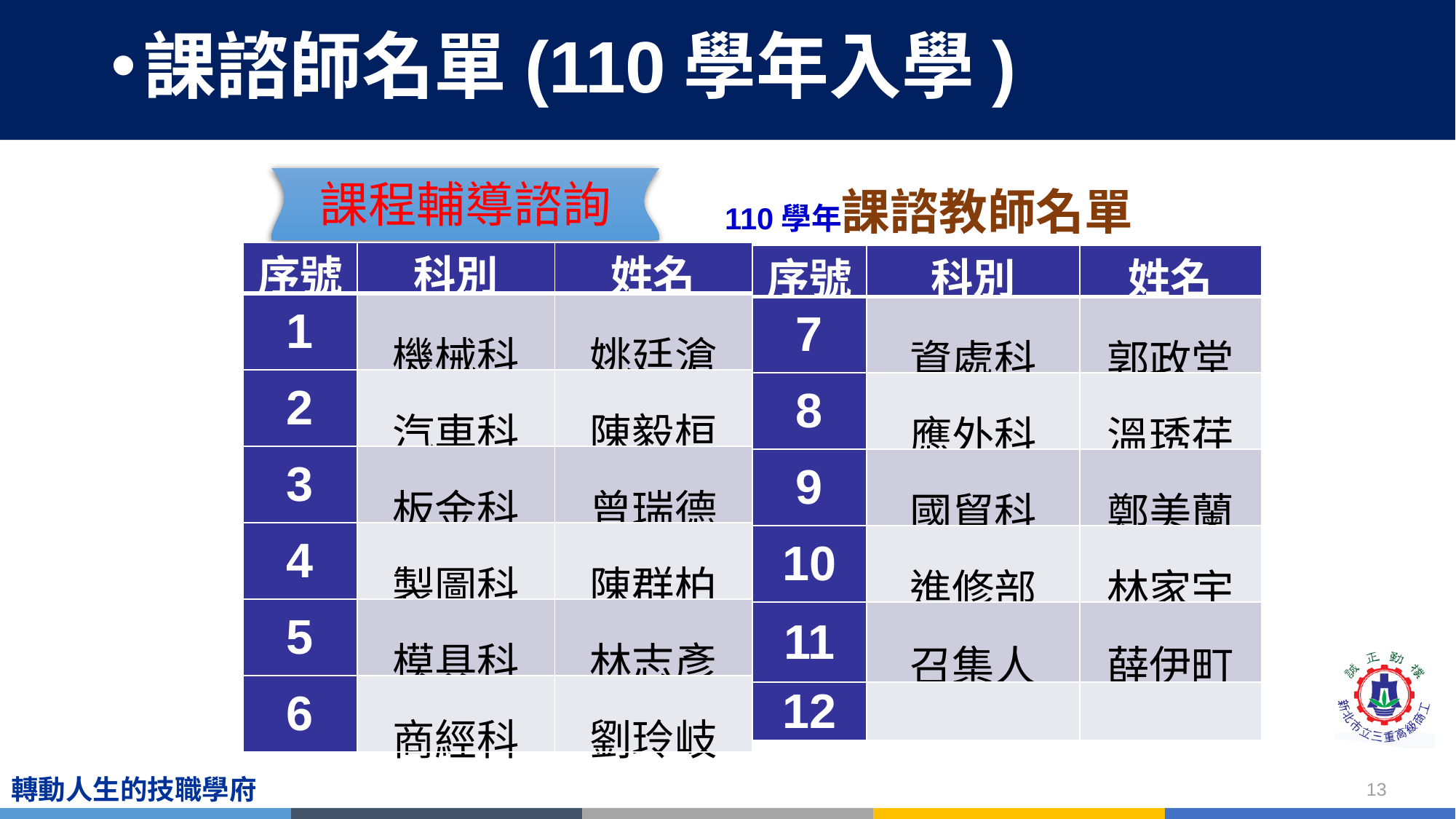

# 課諮師名單(110學年入學)

課程輔導諮詢
110學年課諮教師名單
| 序號 | 科別 | 姓名 |
| --- | --- | --- |
| 1 | 機械科 | 姚廷滄 |
| 2 | 汽車科 | 陳毅桓 |
| 3 | 板金科 | 曾瑞德 |
| 4 | 製圖科 | 陳群柏 |
| 5 | 模具科 | 林志彥 |
| 6 | 商經科 | 劉玲岐 |
| 序號 | 科別 | 姓名 |
| --- | --- | --- |
| 7 | 資處科 | 郭政堂 |
| 8 | 應外科 | 溫琇荏 |
| 9 | 國貿科 | 鄭美蘭 |
| 10 | 進修部 | 林家宇 |
| 11 | 召集人 | 薛伊町 |
| 12 |  |  |
13